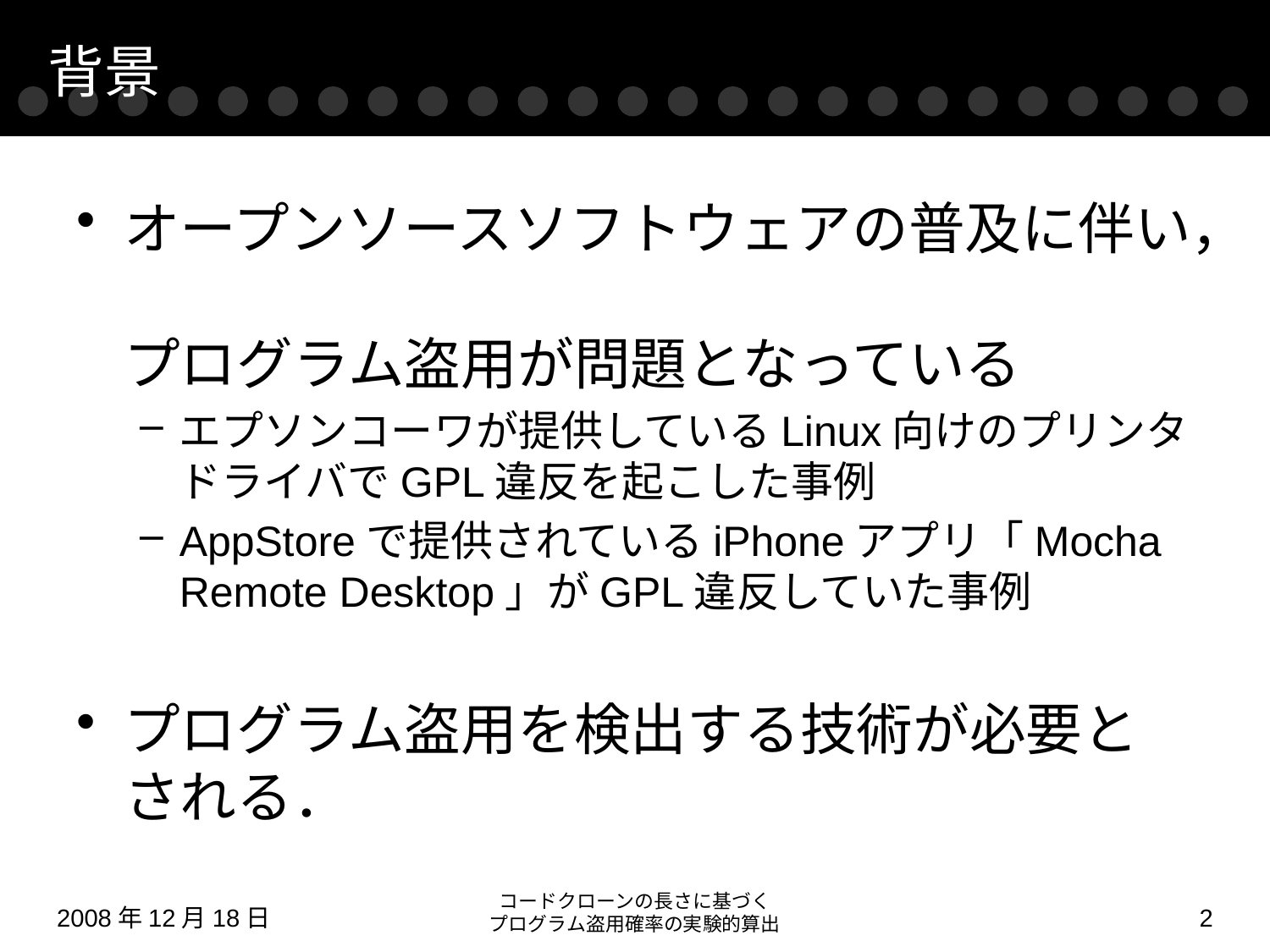

# 背景
オープンソースソフトウェアの普及に伴い，
プログラム盗用が問題となっている
エプソンコーワが提供しているLinux向けのプリンタ
ドライバでGPL違反を起こした事例
AppStoreで提供されているiPhoneアプリ「Mocha Remote Desktop」がGPL違反していた事例

プログラム盗用を検出する技術が必要とされる．
コードクローンの長さに基づく
プログラム盗用確率の実験的算出
2008年12月18日
2